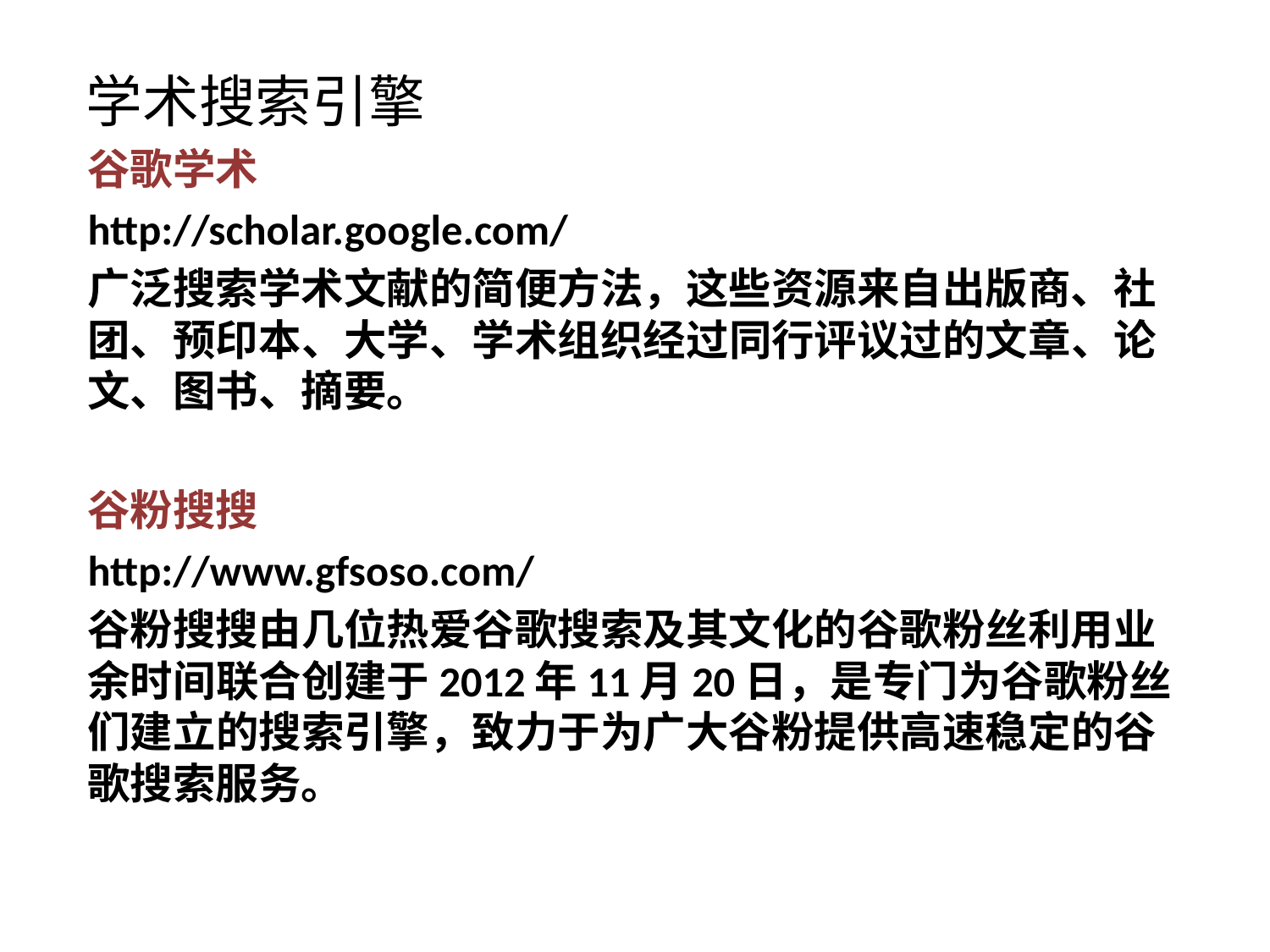

# 学术搜索引擎
谷歌学术
http://scholar.google.com/
广泛搜索学术文献的简便方法，这些资源来自出版商、社团、预印本、大学、学术组织经过同行评议过的文章、论文、图书、摘要。

谷粉搜搜
http://www.gfsoso.com/
谷粉搜搜由几位热爱谷歌搜索及其文化的谷歌粉丝利用业余时间联合创建于2012年11月20日，是专门为谷歌粉丝们建立的搜索引擎，致力于为广大谷粉提供高速稳定的谷歌搜索服务。